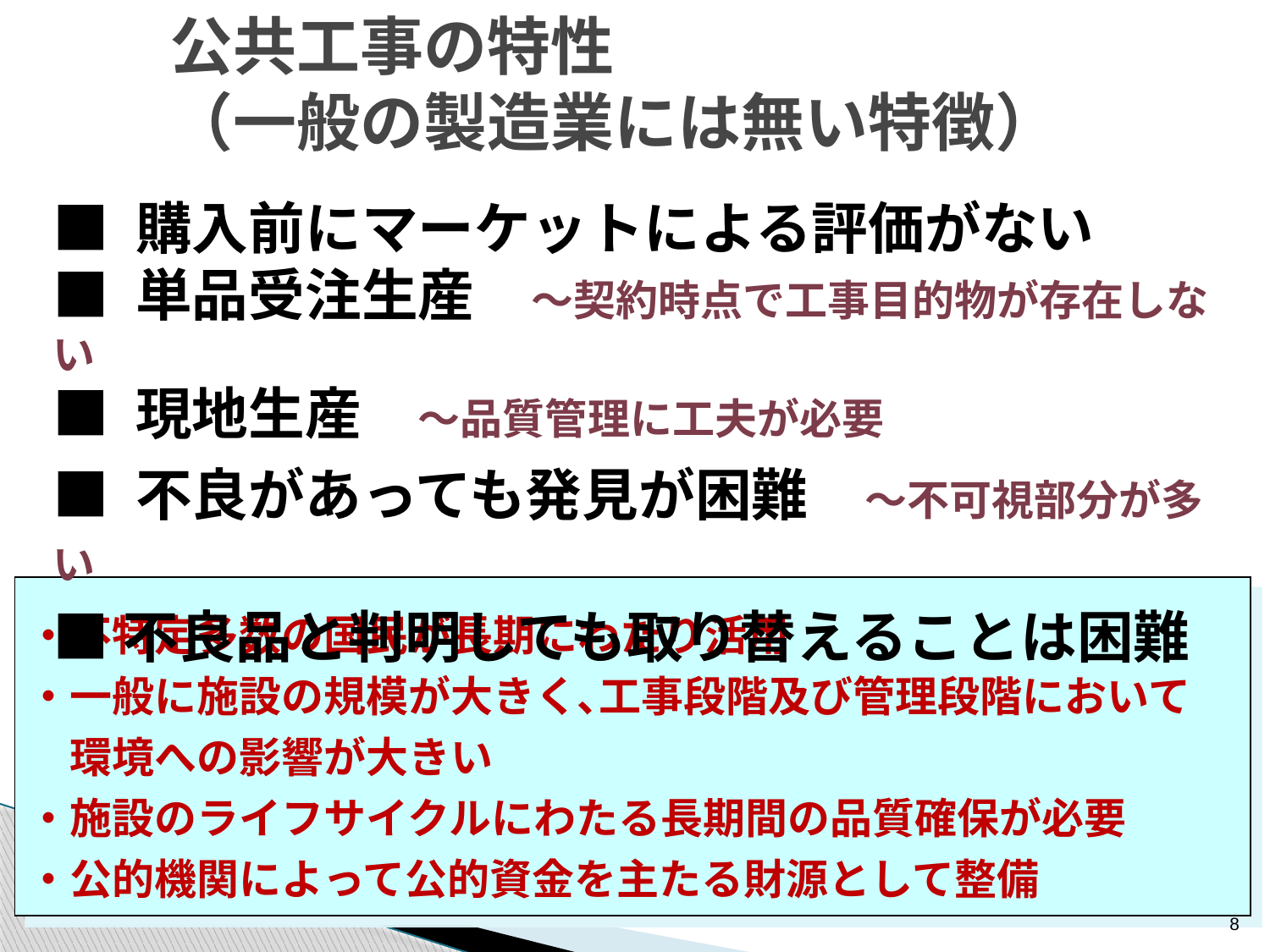

公共工事の特性
（一般の製造業には無い特徴）
■ 購入前にマーケットによる評価がない
■ 単品受注生産　～契約時点で工事目的物が存在しない
■ 現地生産　～品質管理に工夫が必要
■ 不良があっても発見が困難　～不可視部分が多い
■不良品と判明しても取り替えることは困難
・不特定多数の国民が長期にわたり活用
・一般に施設の規模が大きく､工事段階及び管理段階において
　環境への影響が大きい
・施設のライフサイクルにわたる長期間の品質確保が必要
・公的機関によって公的資金を主たる財源として整備
8